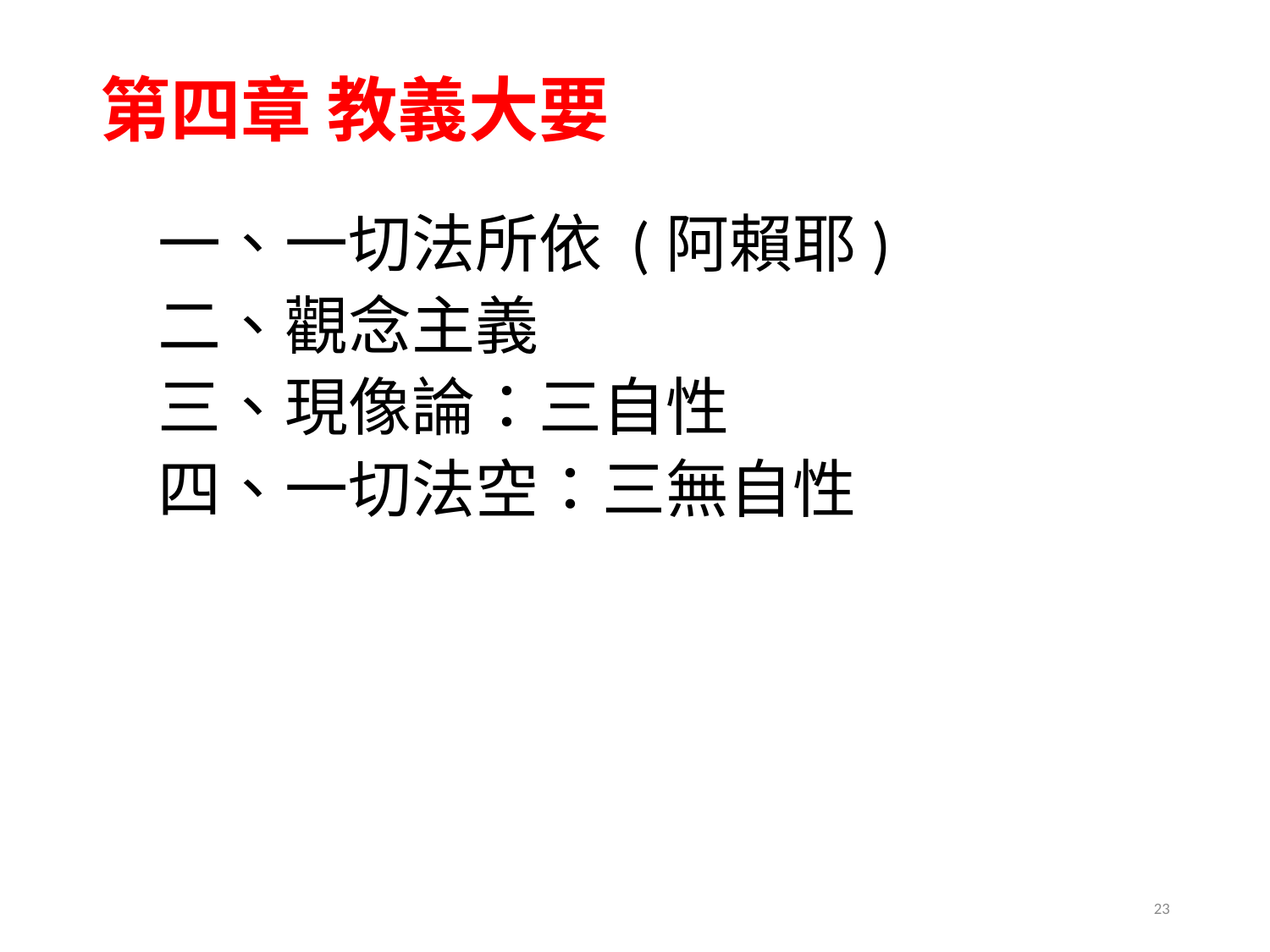

# 第四章 教義大要
一、一切法所依 (阿賴耶)
二、觀念主義
三、現像論：三自性
四、一切法空：三無自性
23